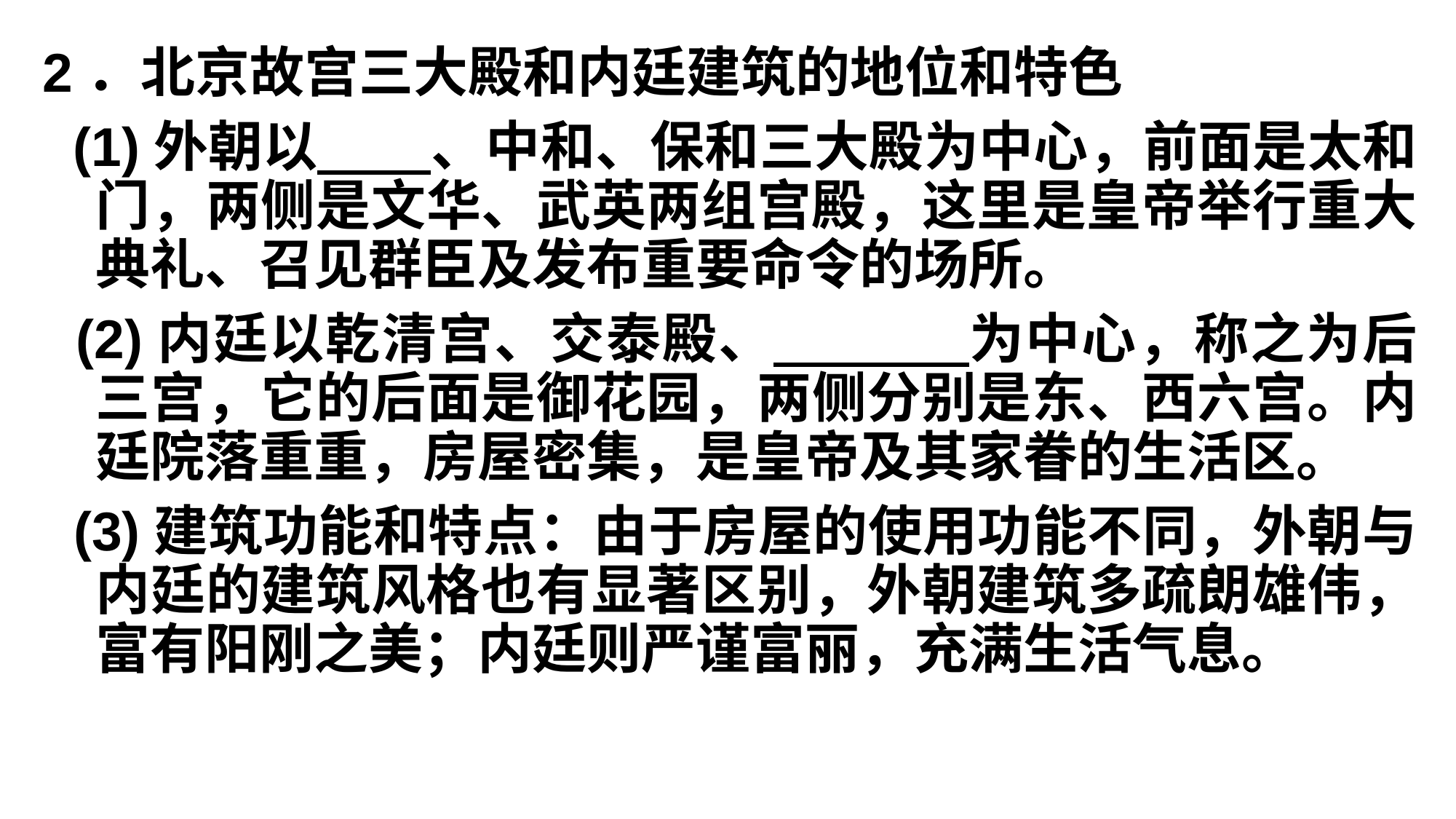

2．北京故宫三大殿和内廷建筑的地位和特色
  (1)外朝以         、中和、保和三大殿为中心，前面是太和门，两侧是文华、武英两组宫殿，这里是皇帝举行重大典礼、召见群臣及发布重要命令的场所。
  (2)内廷以乾清宫、交泰殿、              为中心，称之为后三宫，它的后面是御花园，两侧分别是东、西六宫。内廷院落重重，房屋密集，是皇帝及其家眷的生活区。
  (3)建筑功能和特点：由于房屋的使用功能不同，外朝与内廷的建筑风格也有显著区别，外朝建筑多疏朗雄伟，富有阳刚之美；内廷则严谨富丽，充满生活气息。